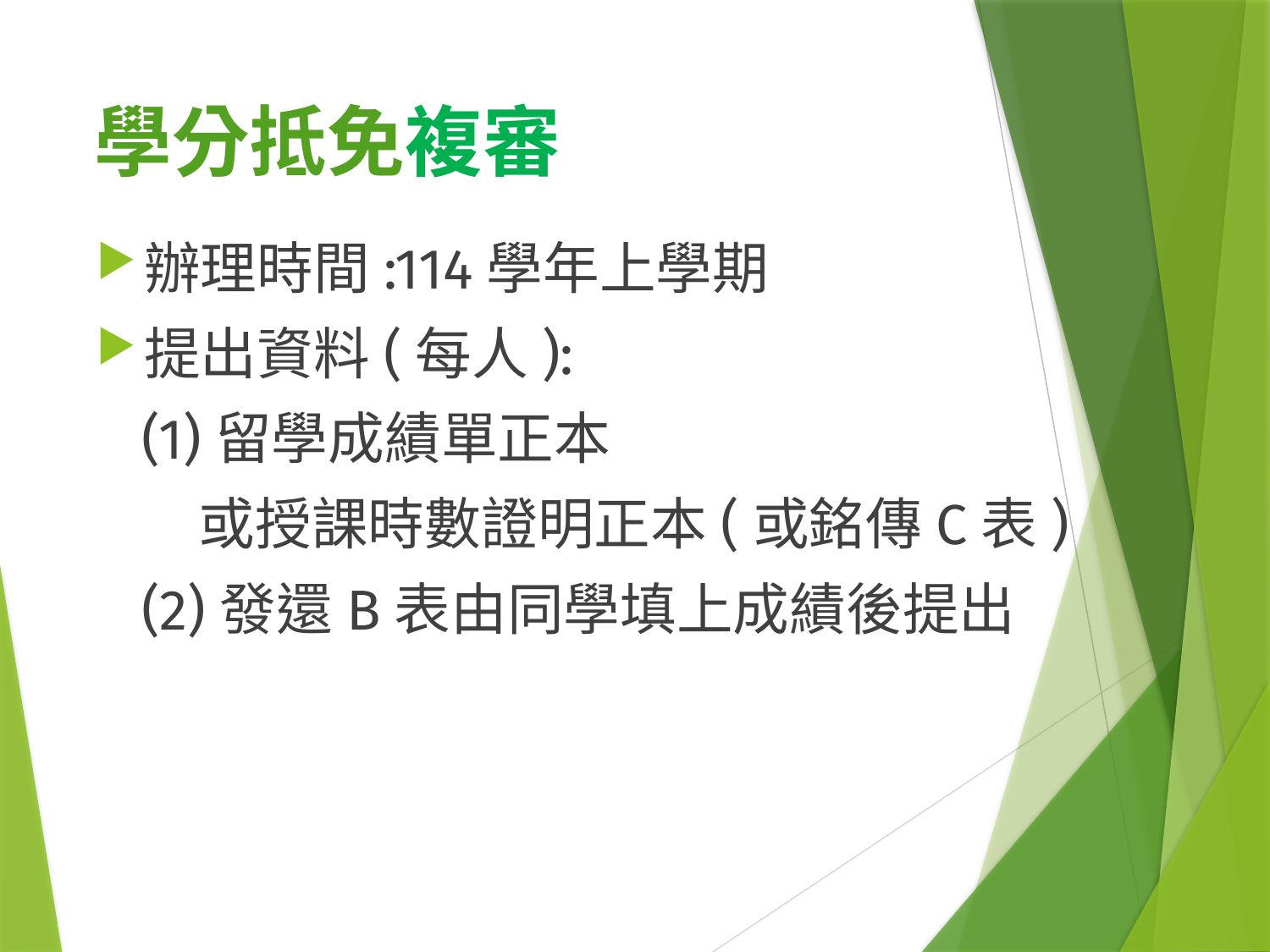

# 學分抵免複審
辦理時間:114學年上學期
提出資料(每人):
   (1)留學成績單正本
       或授課時數證明正本(或銘傳C表)
   (2)發還B表由同學填上成績後提出